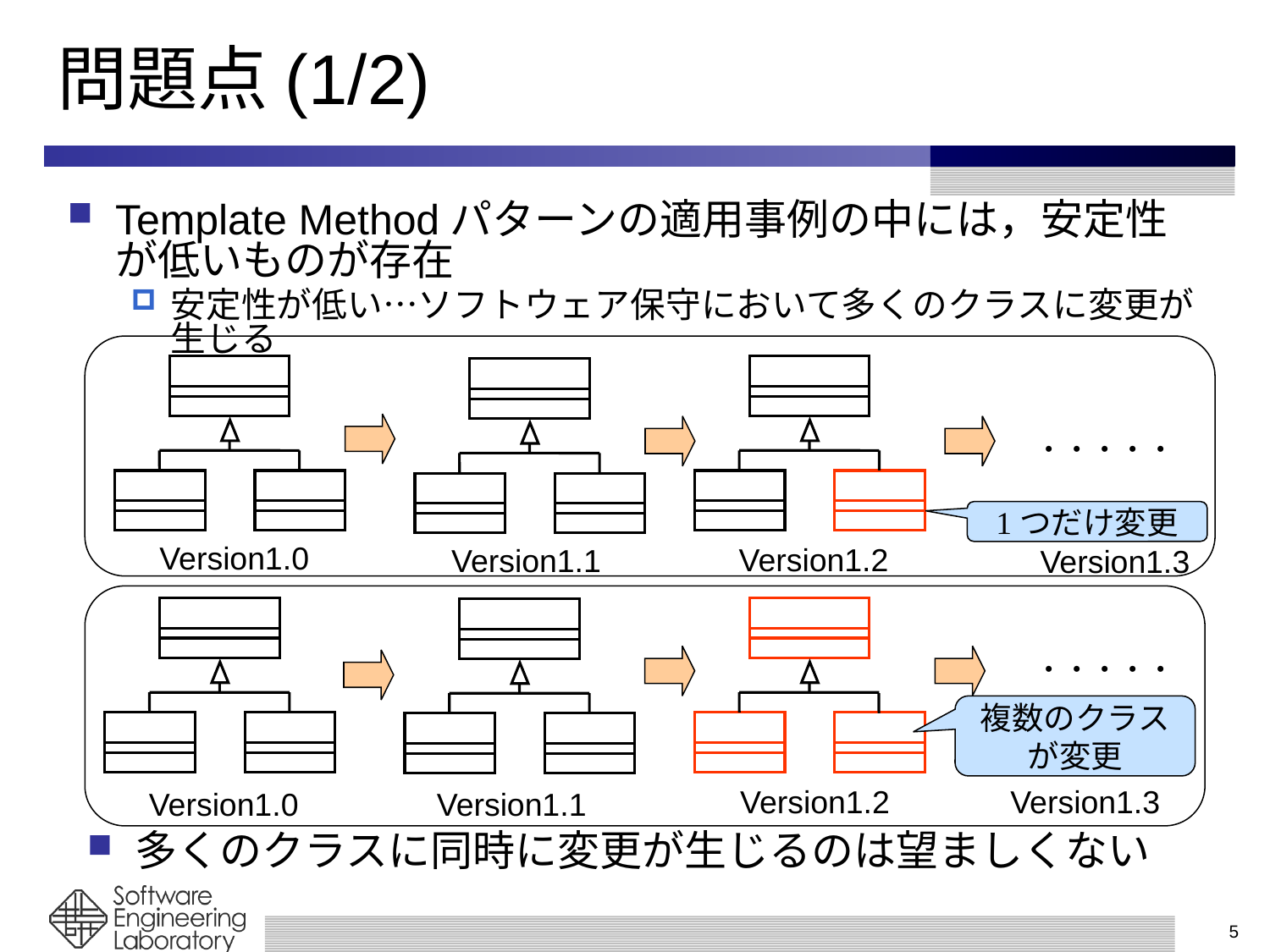

# 問題点(1/2)
Template Methodパターンの適用事例の中には，安定性が低いものが存在
安定性が低い…ソフトウェア保守において多くのクラスに変更が生じる

・・・・・

1つだけ変更

Version1.0
Version1.2
Version1.1
Version1.3

・・・・・

複数のクラスが変更

Version1.2
Version1.3
Version1.0
Version1.1
多くのクラスに同時に変更が生じるのは望ましくない
5